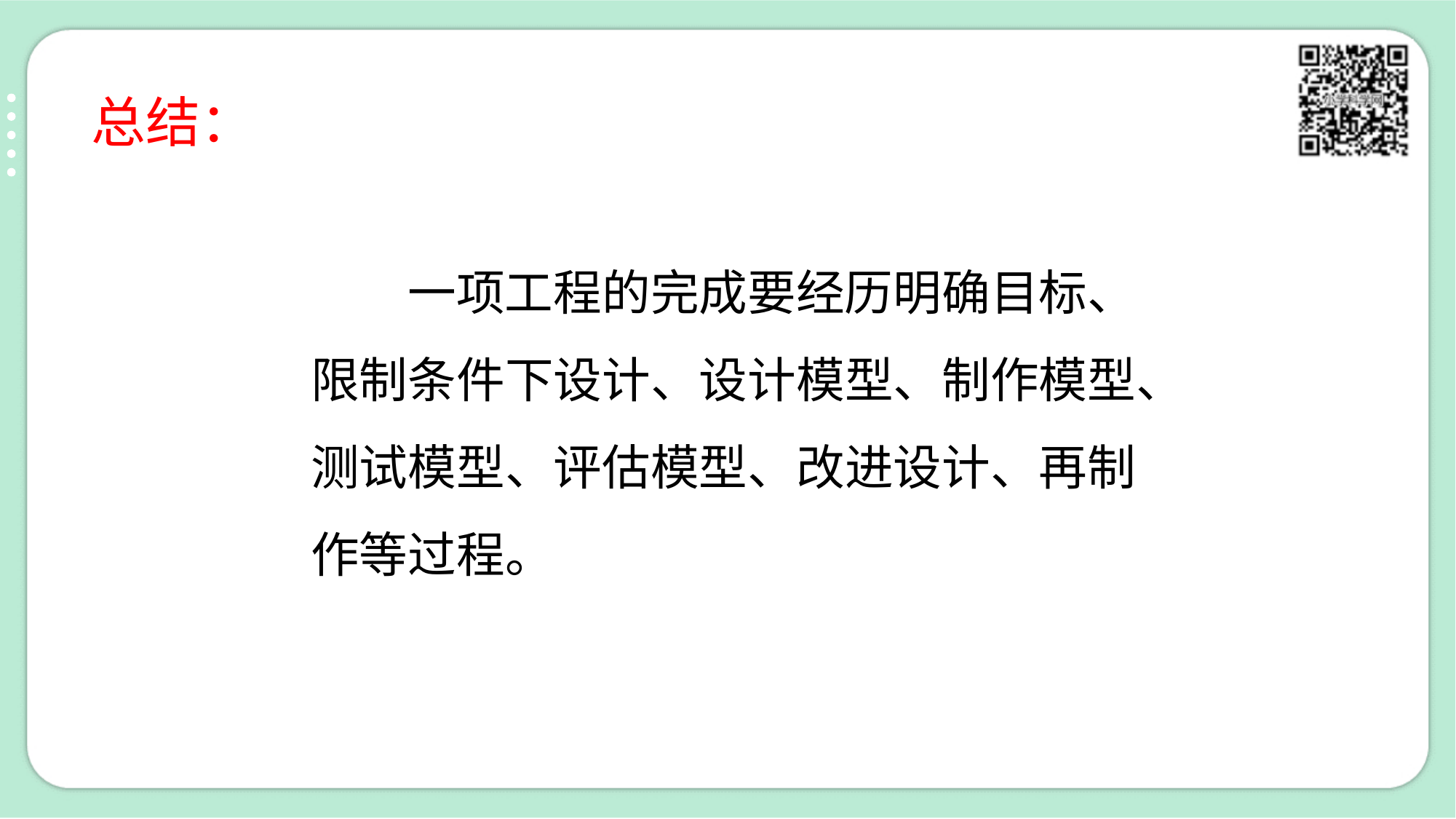

总结：
一项工程的完成要经历明确目标、限制条件下设计、设计模型、制作模型、测试模型、评估模型、改进设计、再制作等过程。